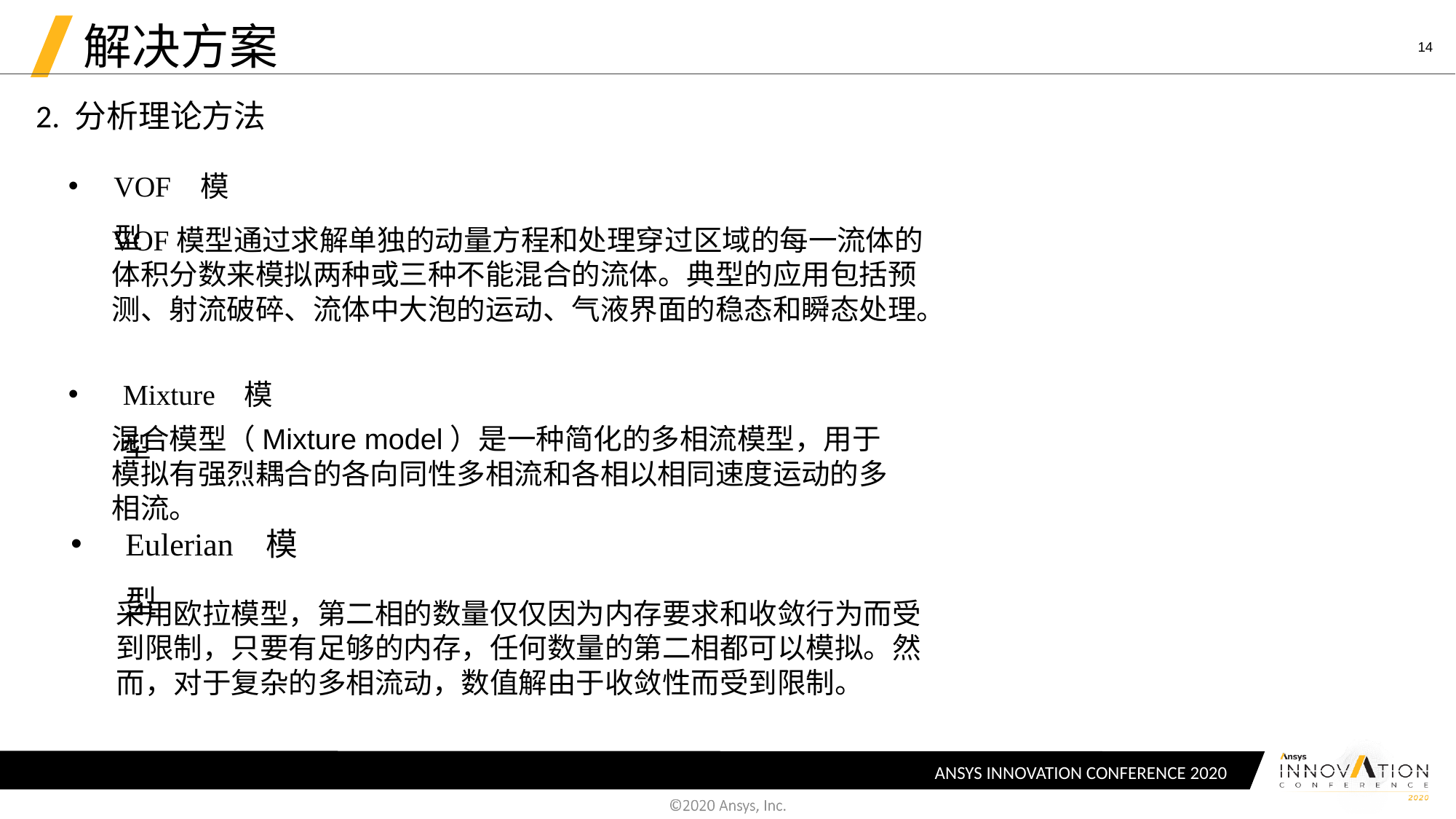

# 解决方案
2. 分析理论方法
VOF模型
VOF模型通过求解单独的动量方程和处理穿过区域的每一流体的体积分数来模拟两种或三种不能混合的流体。典型的应用包括预测、射流破碎、流体中大泡的运动、气液界面的稳态和瞬态处理。
Mixture模型
混合模型（Mixture model）是一种简化的多相流模型，用于模拟有强烈耦合的各向同性多相流和各相以相同速度运动的多相流。
Eulerian模型
采用欧拉模型，第二相的数量仅仅因为内存要求和收敛行为而受到限制，只要有足够的内存，任何数量的第二相都可以模拟。然而，对于复杂的多相流动，数值解由于收敛性而受到限制。